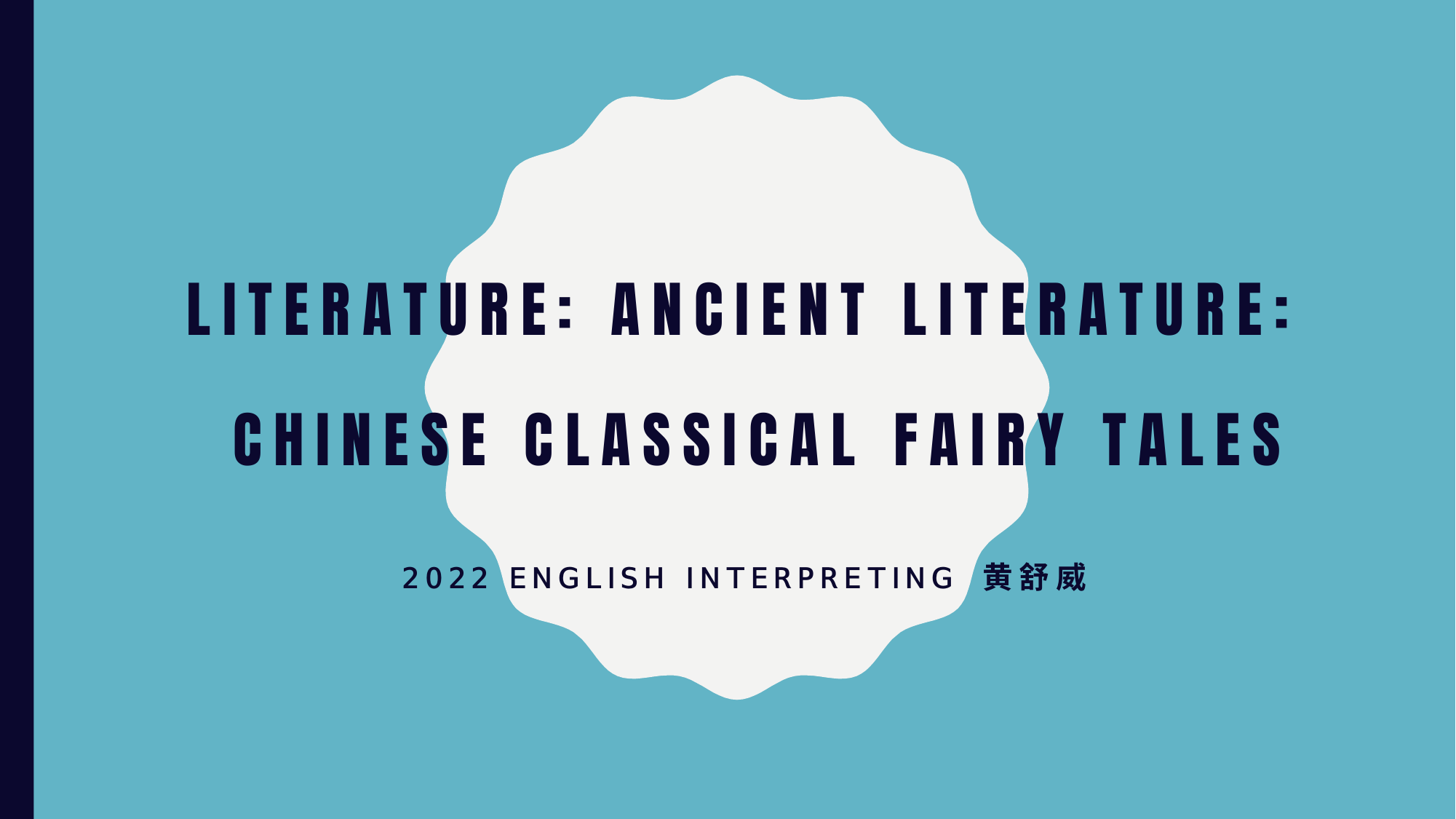

# Literature: Ancient literature: Chinese Classical Fairy Tales
2022 English interpreting 黄舒威